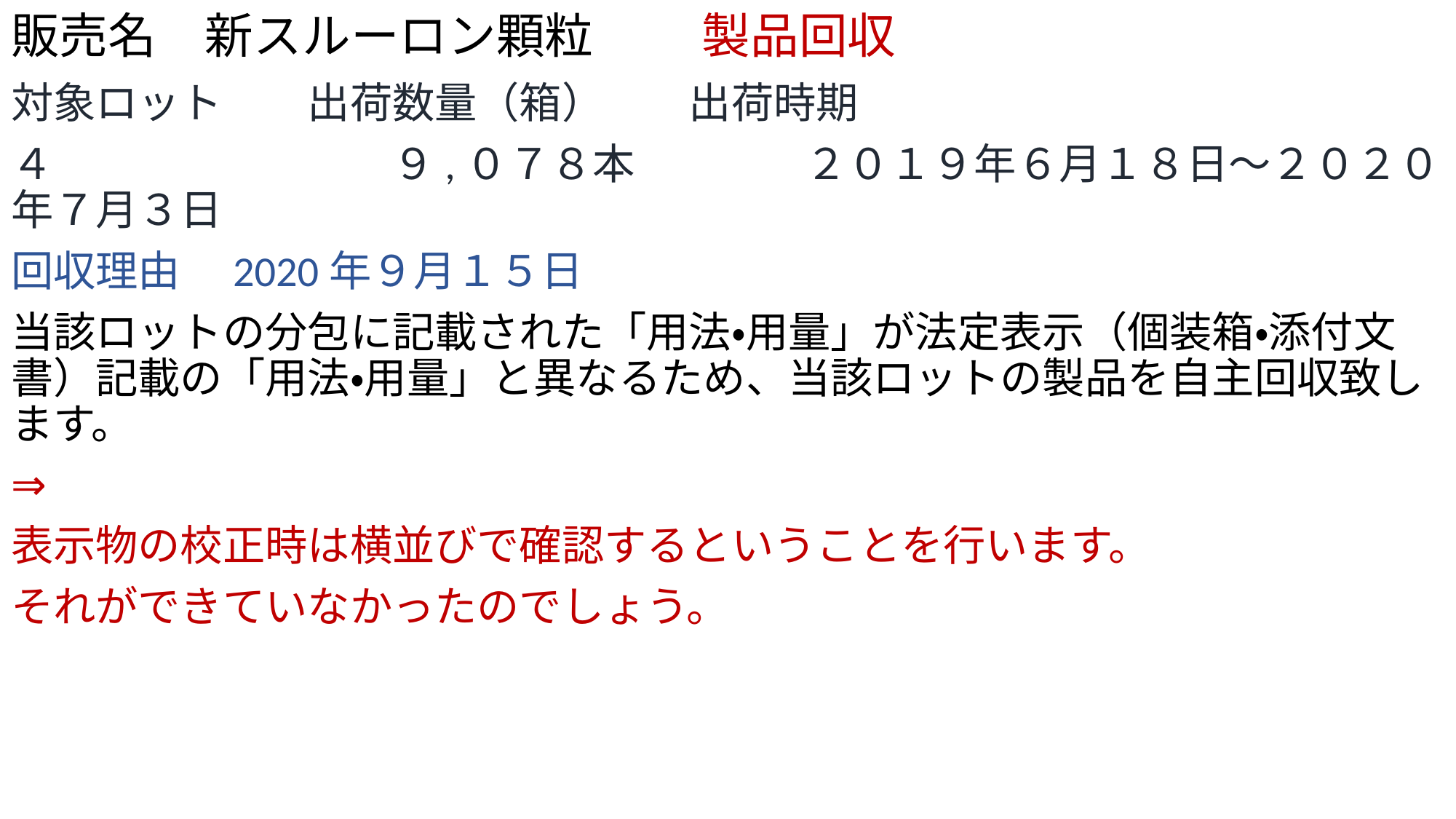

# 販売名　新スルーロン顆粒　 　製品回収
対象ロット　　出荷数量（箱）　　出荷時期
４　　　　　　　　９,０７８本　　　　２０１９年６月１８日～２０２０年７月３日
回収理由　2020年９月１５日
当該ロットの分包に記載された「用法・用量」が法定表示（個装箱・添付文書）記載の「用法・用量」と異なるため、当該ロットの製品を自主回収致します。
⇒
表示物の校正時は横並びで確認するということを行います。
それができていなかったのでしょう。